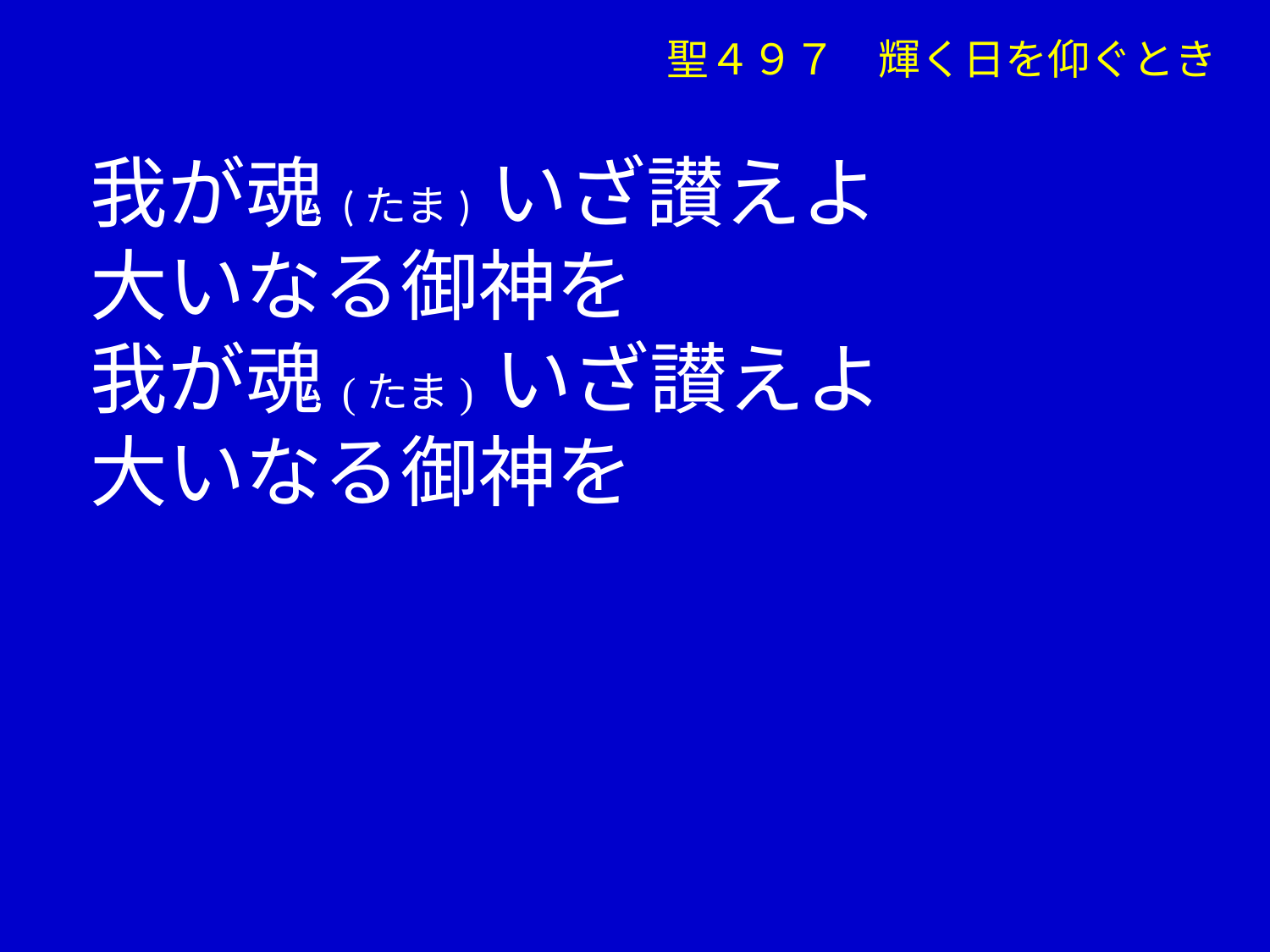

聖４９７　輝く日を仰ぐとき
　我が魂(たま) いざ讃えよ
　大いなる御神を
　我が魂(たま) いざ讃えよ
　大いなる御神を